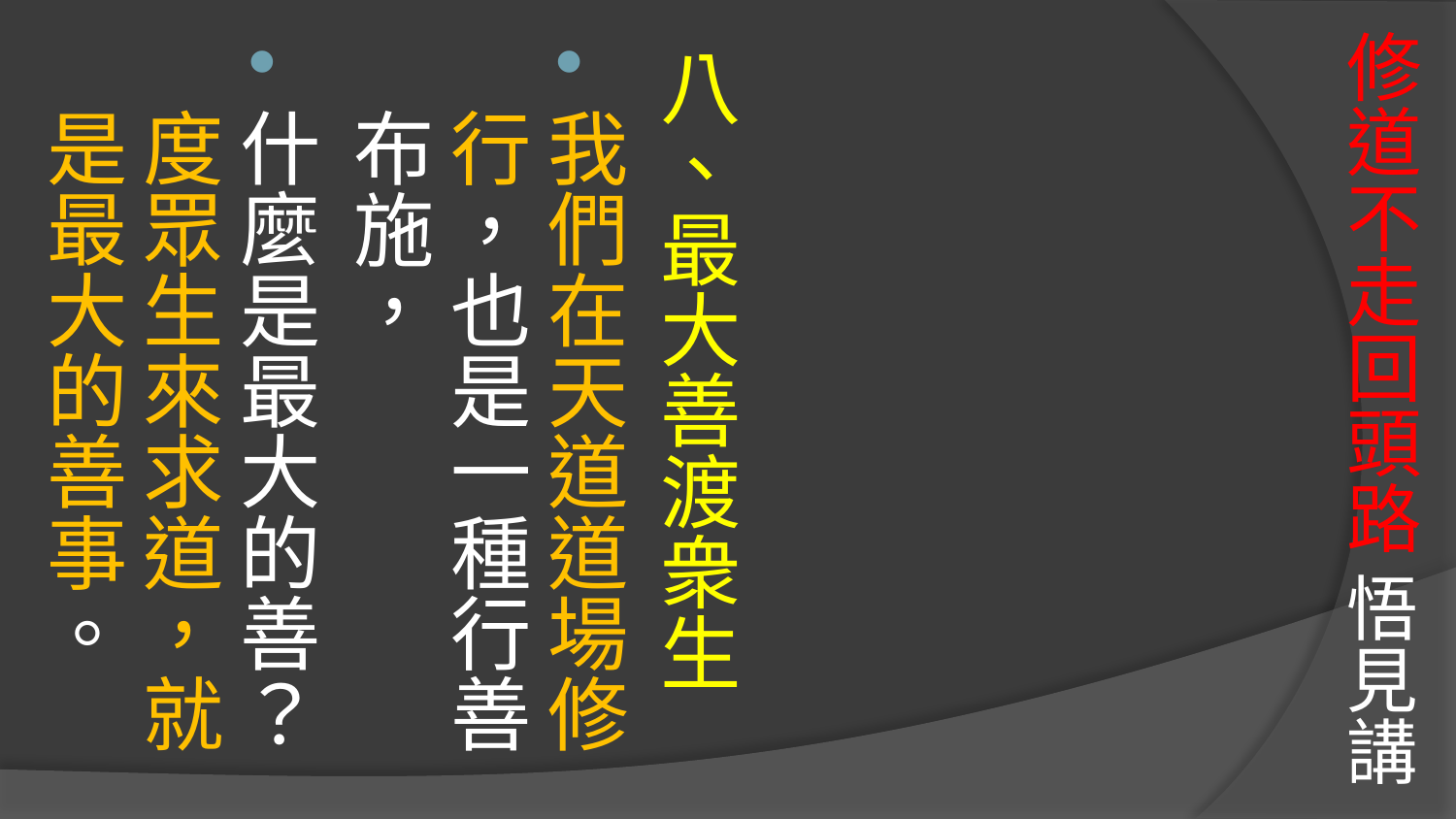

# 修道不走回頭路 悟見講
八、最大善渡衆生
我們在天道道場修行，也是一種行善布施，
什麼是最大的善？度眾生來求道，就是最大的善事。